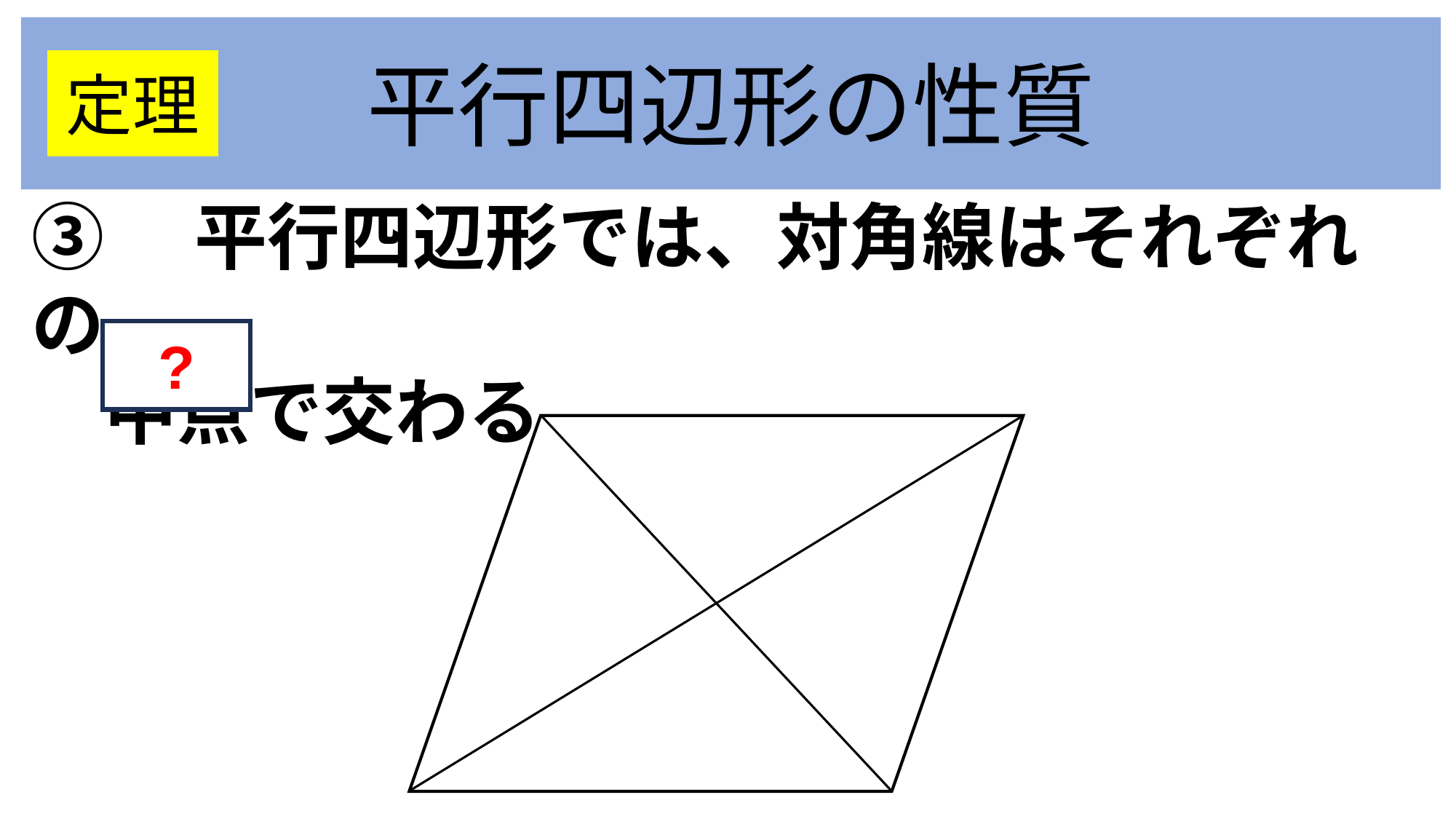

平行四辺形の性質
定理
③　平行四辺形では、対角線はそれぞれの
　中点で交わる。
?